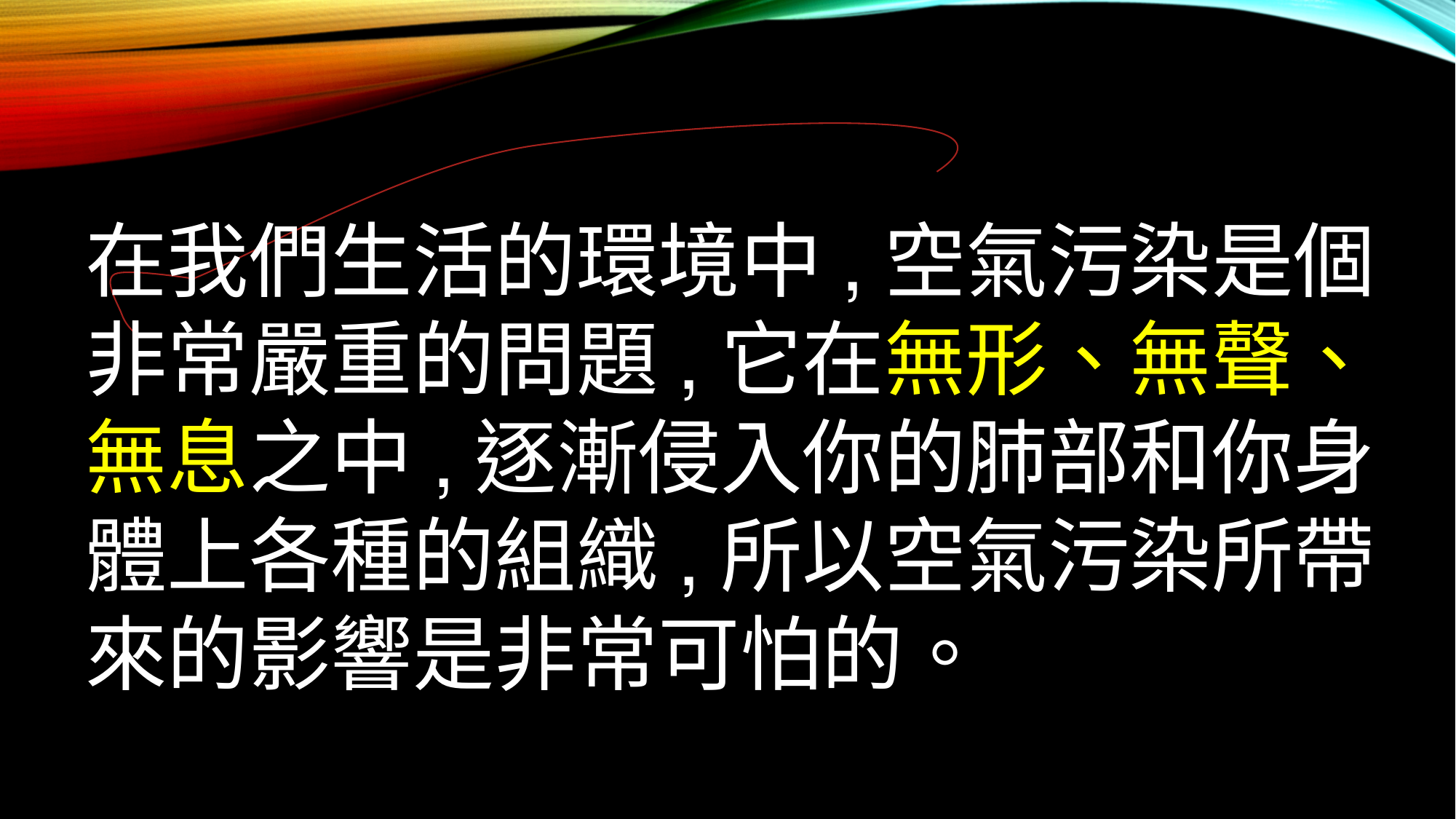

在我們生活的環境中,空氣污染是個非常嚴重的問題,它在無形、無聲、無息之中,逐漸侵入你的肺部和你身體上各種的組織,所以空氣污染所帶來的影響是非常可怕的。